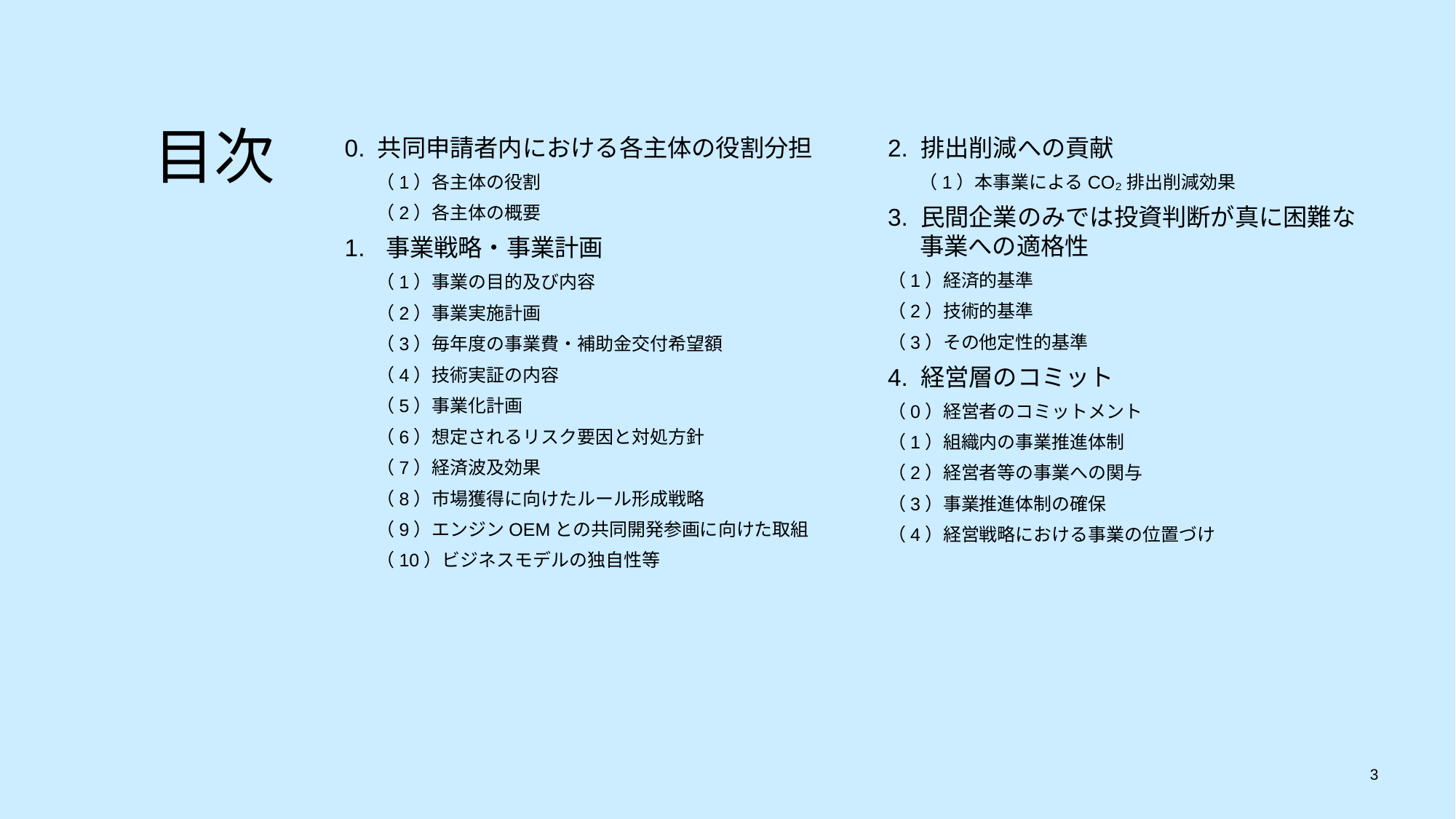

目次
0. 共同申請者内における各主体の役割分担
（1）各主体の役割
（2）各主体の概要
事業戦略・事業計画
（1）事業の目的及び内容
（2）事業実施計画
（3）毎年度の事業費・補助金交付希望額
（4）技術実証の内容
（5）事業化計画
（6）想定されるリスク要因と対処方針
（7）経済波及効果
（8）市場獲得に向けたルール形成戦略
（9）エンジンOEMとの共同開発参画に向けた取組
（10）ビジネスモデルの独自性等
2. 排出削減への貢献
（1）本事業によるCO₂排出削減効果
3. 民間企業のみでは投資判断が真に困難な
事業への適格性
（1）経済的基準
（2）技術的基準
（3）その他定性的基準
4. 経営層のコミット
（0）経営者のコミットメント
（1）組織内の事業推進体制
（2）経営者等の事業への関与
（3）事業推進体制の確保
（4）経営戦略における事業の位置づけ